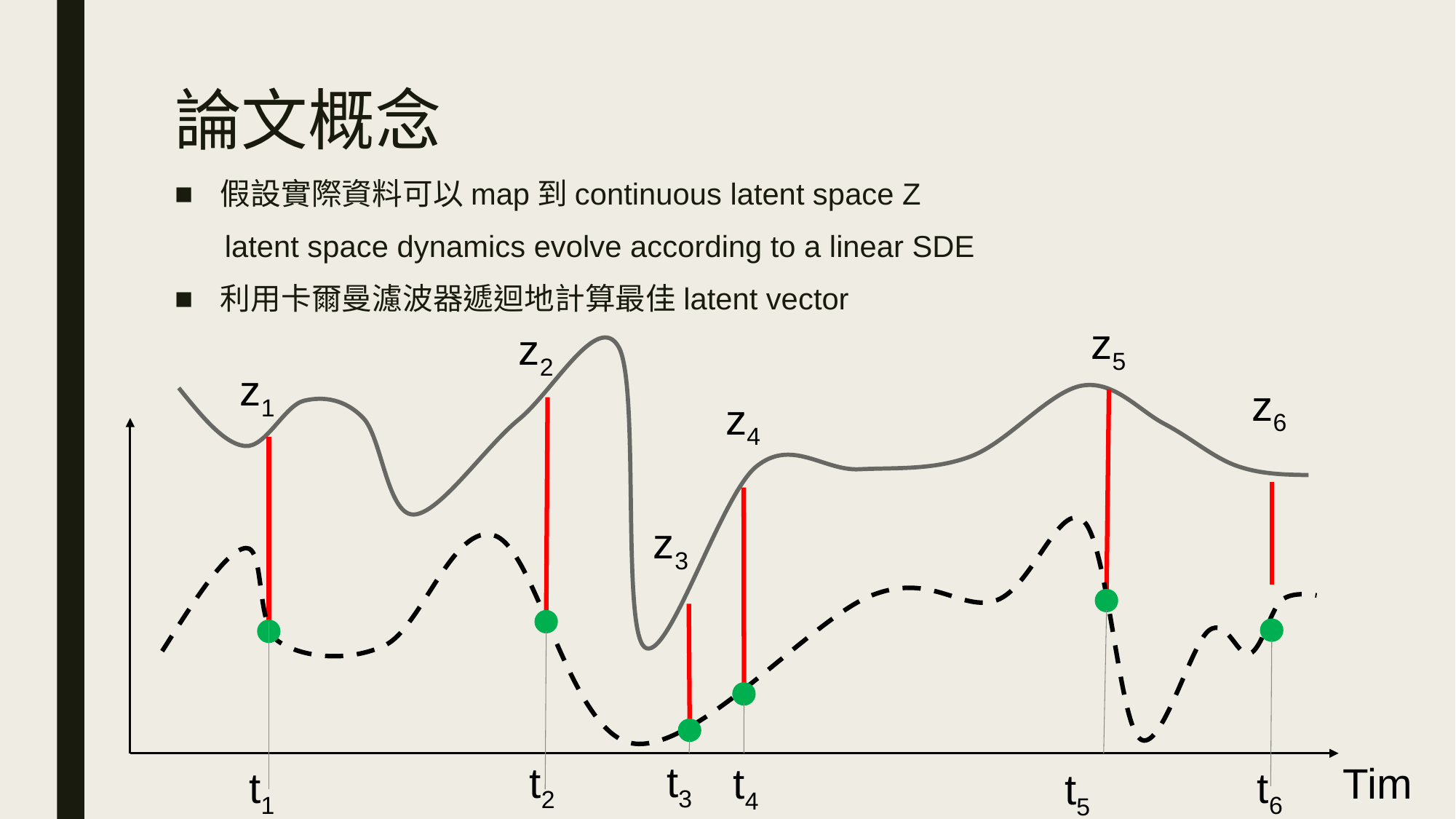

# 論文概念
假設實際資料可以map到continuous latent space Z
      latent space dynamics evolve according to a linear SDE
利用卡爾曼濾波器遞迴地計算最佳latent vector
z5
z2

z1
z6
z4
z3

t3
t2
t4
Time
t1
t6
t5